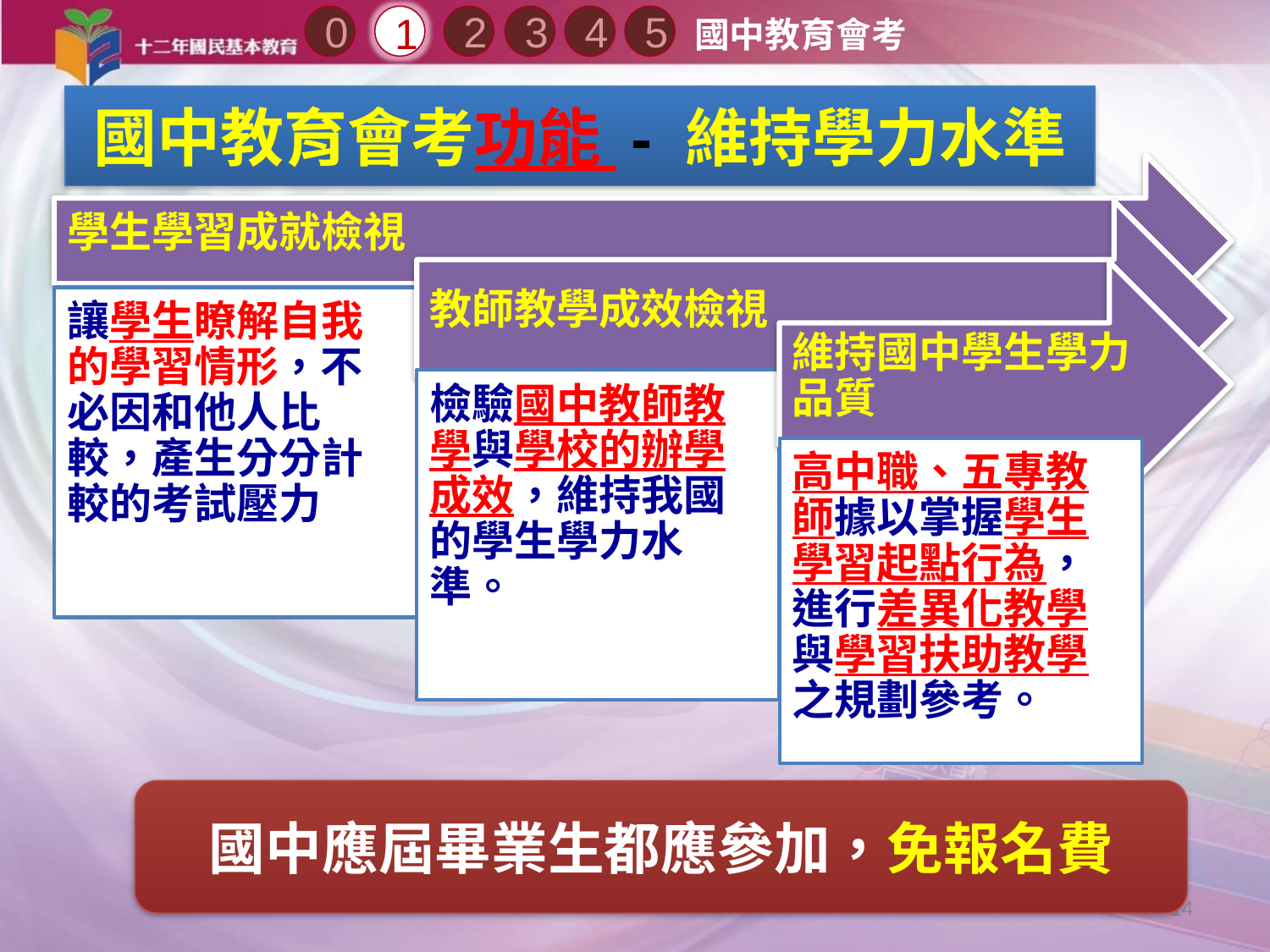

國中教育會考
0
1
3
2
4
5
學生學習成就檢視
讓學生瞭解自我的學習情形，不必因和他人比較，產生分分計較的考試壓力
教師教學成效檢視
檢驗國中教師教學與學校的辦學成效，維持我國的學生學力水準。
維持國中學生學力品質
高中職、五專教師據以掌握學生學習起點行為，進行差異化教學與學習扶助教學之規劃參考。
國中教育會考功能 - 維持學力水準

國中應屆畢業生都應參加，免報名費
14